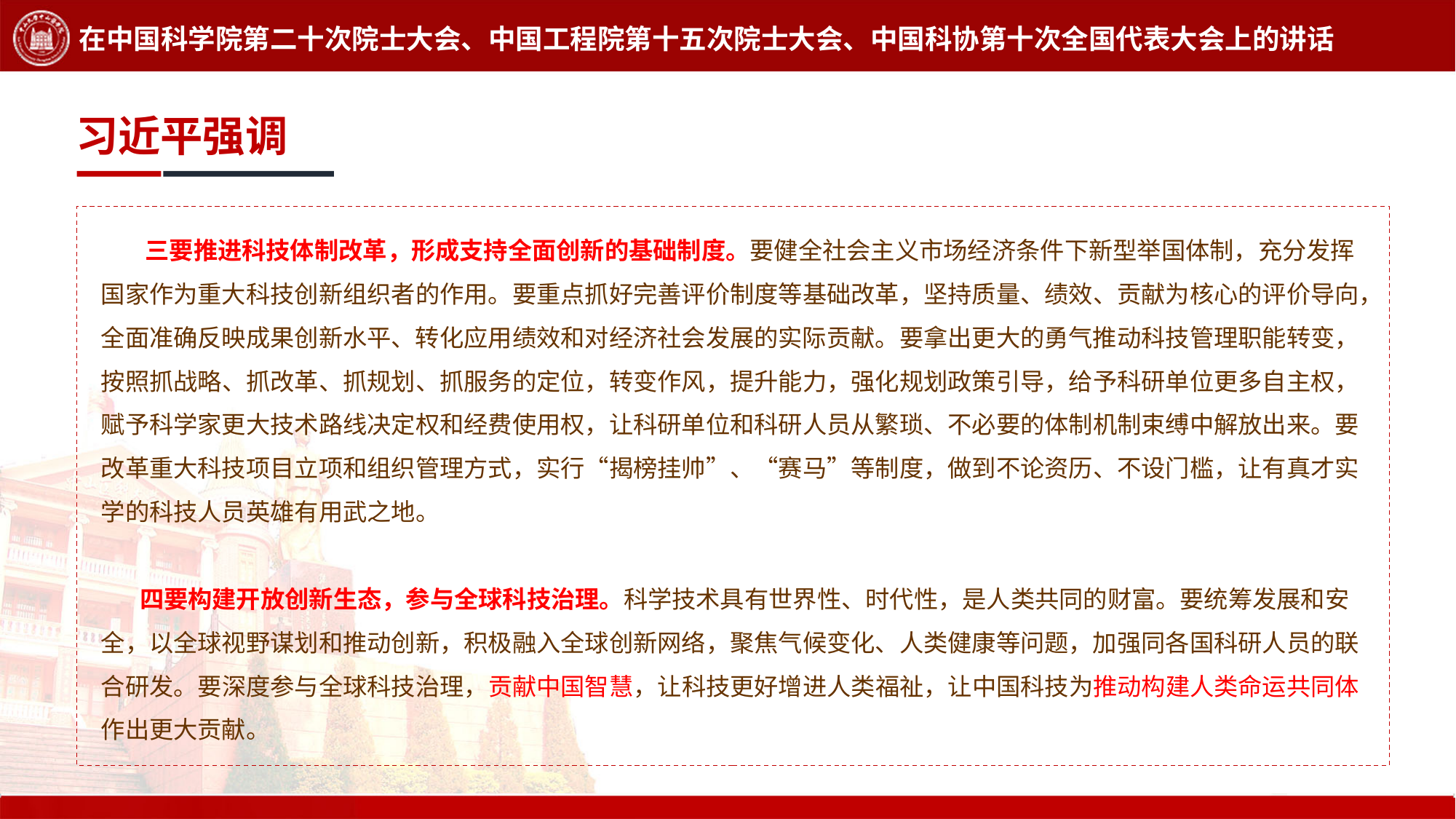

在中国科学院第二十次院士大会、中国工程院第十五次院士大会、中国科协第十次全国代表大会上的讲话
习近平强调

       三要推进科技体制改革，形成支持全面创新的基础制度。要健全社会主义市场经济条件下新型举国体制，充分发挥国家作为重大科技创新组织者的作用。要重点抓好完善评价制度等基础改革，坚持质量、绩效、贡献为核心的评价导向，全面准确反映成果创新水平、转化应用绩效和对经济社会发展的实际贡献。要拿出更大的勇气推动科技管理职能转变，按照抓战略、抓改革、抓规划、抓服务的定位，转变作风，提升能力，强化规划政策引导，给予科研单位更多自主权，赋予科学家更大技术路线决定权和经费使用权，让科研单位和科研人员从繁琐、不必要的体制机制束缚中解放出来。要改革重大科技项目立项和组织管理方式，实行“揭榜挂帅”、“赛马”等制度，做到不论资历、不设门槛，让有真才实学的科技人员英雄有用武之地。

      四要构建开放创新生态，参与全球科技治理。科学技术具有世界性、时代性，是人类共同的财富。要统筹发展和安全，以全球视野谋划和推动创新，积极融入全球创新网络，聚焦气候变化、人类健康等问题，加强同各国科研人员的联合研发。要深度参与全球科技治理，贡献中国智慧，让科技更好增进人类福祉，让中国科技为推动构建人类命运共同体作出更大贡献。